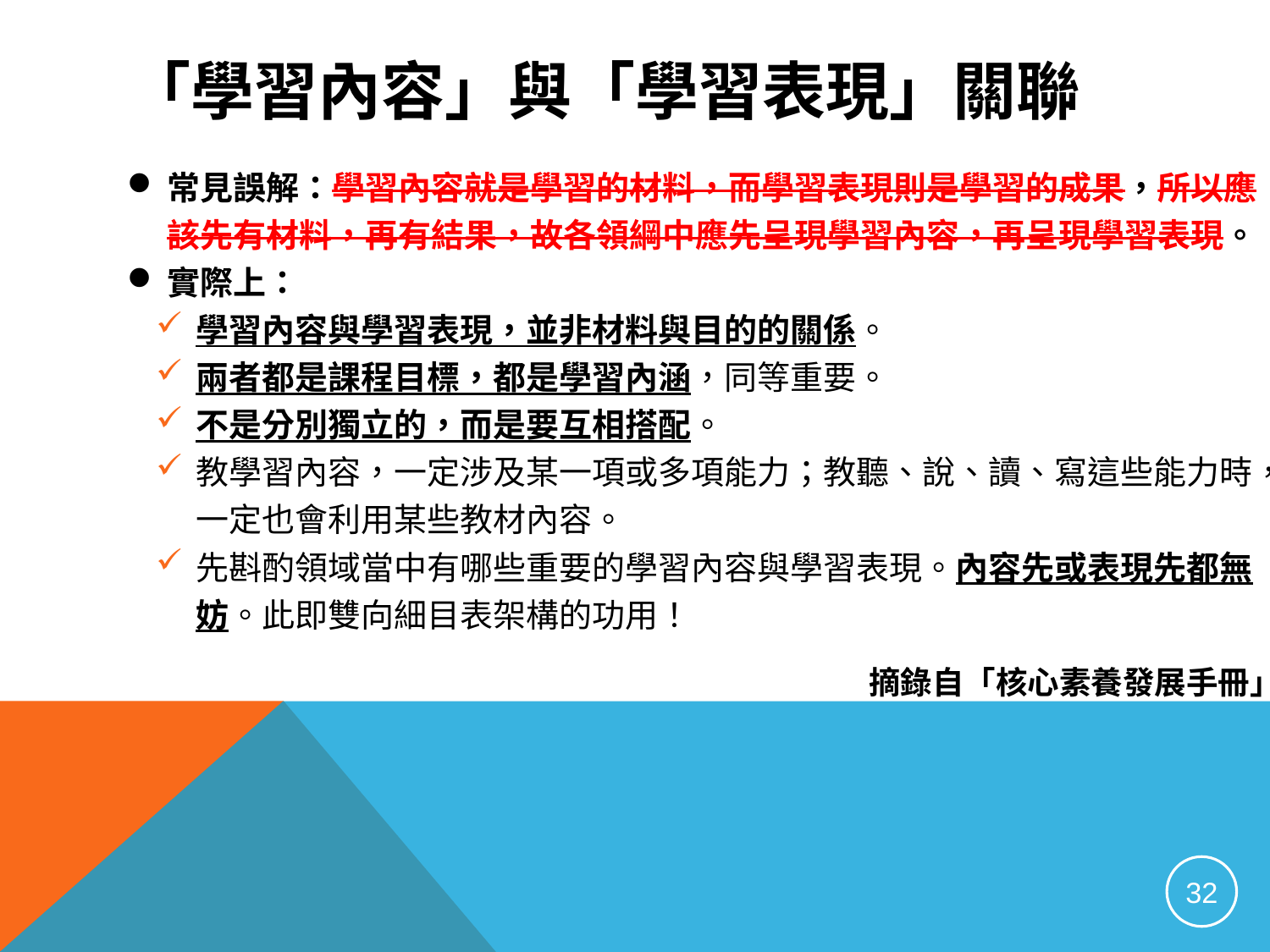

# 「學習內容」與「學習表現」關聯
常見誤解：學習內容就是學習的材料，而學習表現則是學習的成果，所以應該先有材料，再有結果，故各領綱中應先呈現學習內容，再呈現學習表現。
實際上：
學習內容與學習表現，並非材料與目的的關係。
兩者都是課程目標，都是學習內涵，同等重要。
不是分別獨立的，而是要互相搭配。
教學習內容，一定涉及某一項或多項能力；教聽、說、讀、寫這些能力時，一定也會利用某些教材內容。
先斟酌領域當中有哪些重要的學習內容與學習表現。內容先或表現先都無妨。此即雙向細目表架構的功用！
摘錄自「核心素養發展手冊」
32